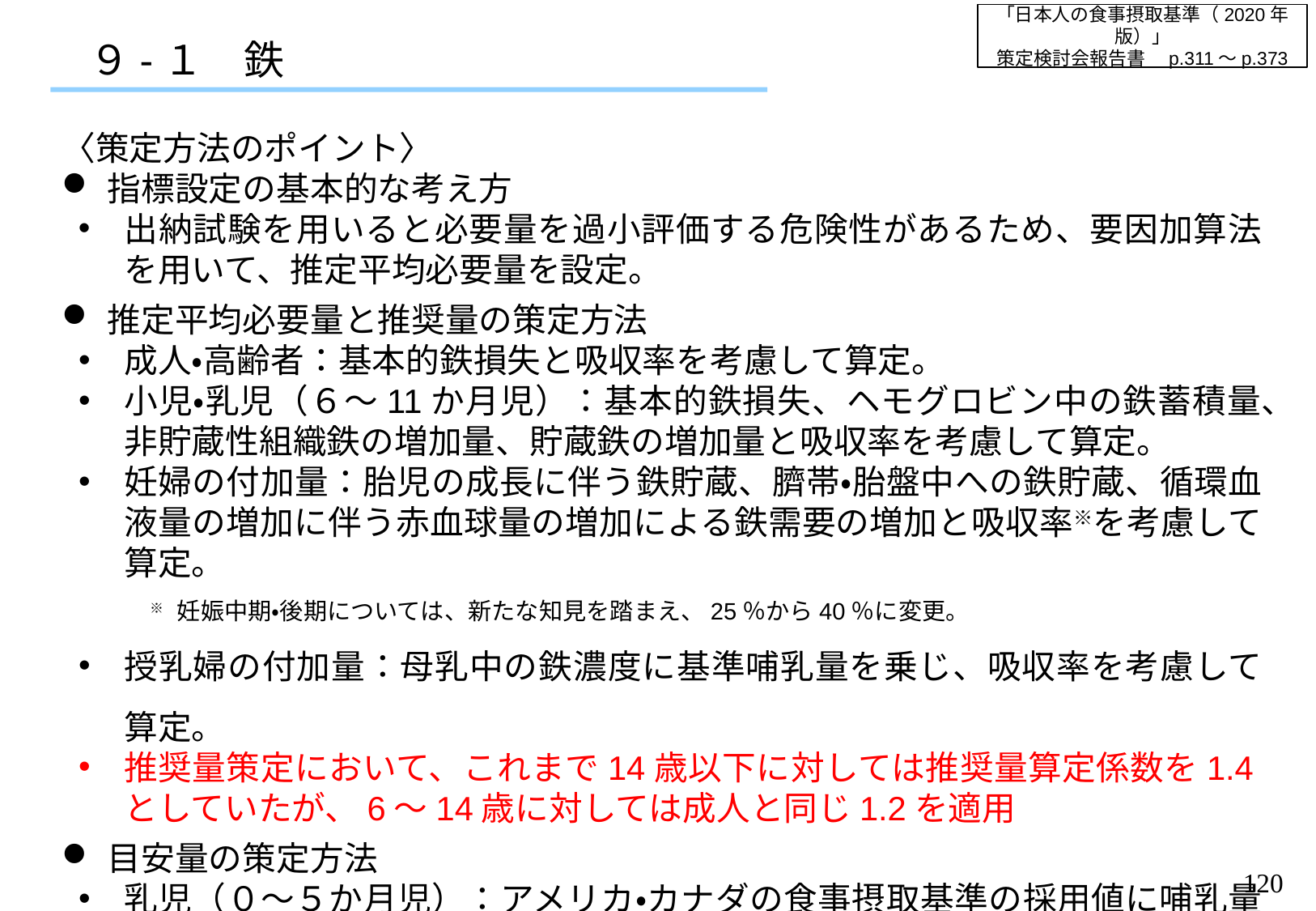

「日本人の食事摂取基準（2020年版）」
策定検討会報告書　p.311～p.373
９-１　鉄

〈策定方法のポイント〉
指標設定の基本的な考え方
出納試験を用いると必要量を過小評価する危険性があるため、要因加算法を用いて、推定平均必要量を設定。
推定平均必要量と推奨量の策定方法
成人・高齢者：基本的鉄損失と吸収率を考慮して算定。
小児・乳児（６～11か月児）：基本的鉄損失、ヘモグロビン中の鉄蓄積量、非貯蔵性組織鉄の増加量、貯蔵鉄の増加量と吸収率を考慮して算定。
妊婦の付加量：胎児の成長に伴う鉄貯蔵、臍帯・胎盤中への鉄貯蔵、循環血液量の増加に伴う赤血球量の増加による鉄需要の増加と吸収率※を考慮して算定。
　　　※　妊娠中期・後期については、新たな知見を踏まえ、25％から40％に変更。
授乳婦の付加量：母乳中の鉄濃度に基準哺乳量を乗じ、吸収率を考慮して算定。
推奨量策定において、これまで14歳以下に対しては推奨量算定係数を1.4としていたが、6〜14歳に対しては成人と同じ1.2を適用
目安量の策定方法
乳児（０～５か月児）：アメリカ・カナダの食事摂取基準の採用値に哺乳量を乗じて算定。
120